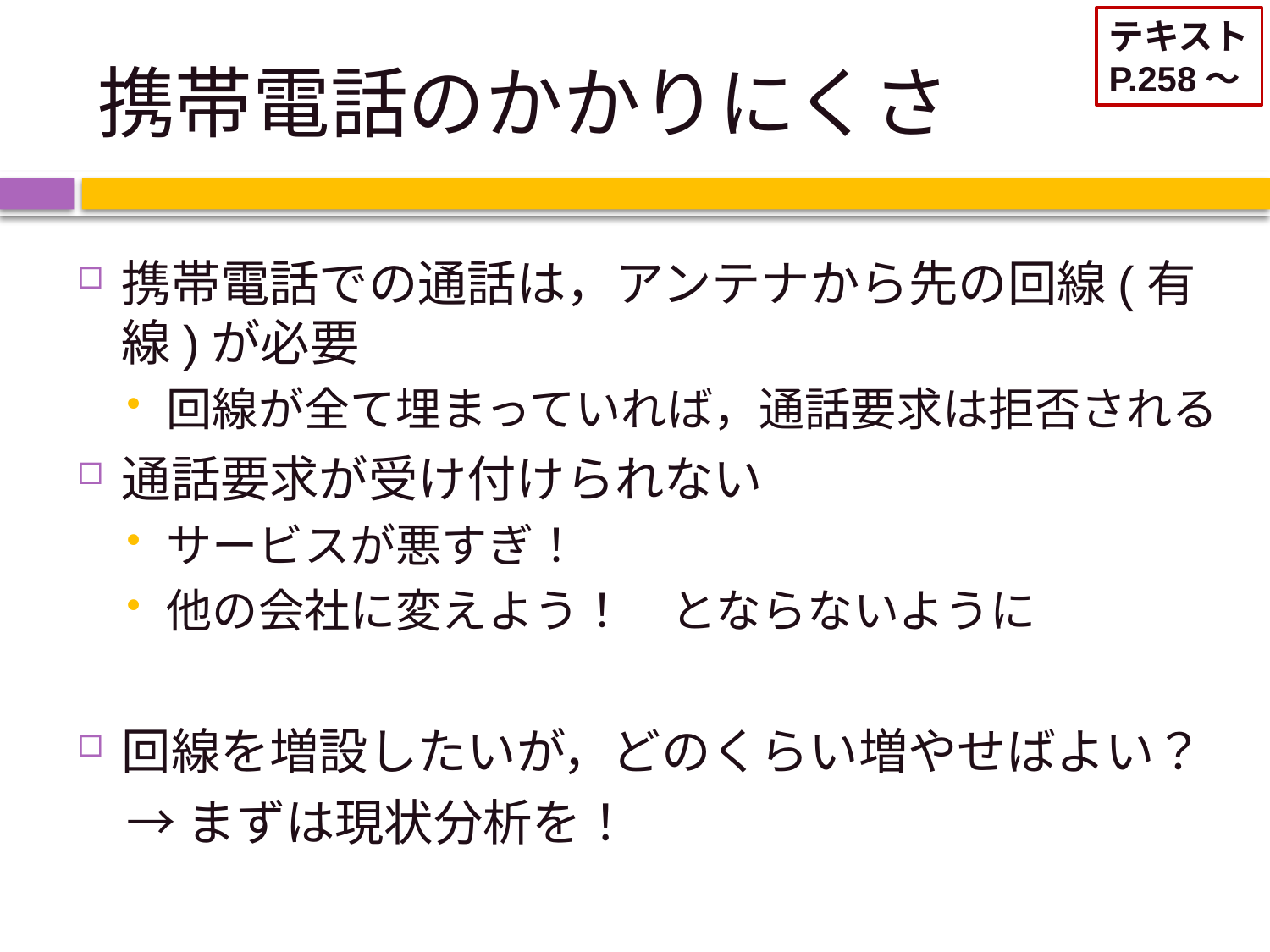

テキスト
P.258～
# 携帯電話のかかりにくさ
携帯電話での通話は，アンテナから先の回線(有線)が必要
回線が全て埋まっていれば，通話要求は拒否される
通話要求が受け付けられない
サービスが悪すぎ！
他の会社に変えよう！　とならないように

回線を増設したいが，どのくらい増やせばよい？
　→ まずは現状分析を！